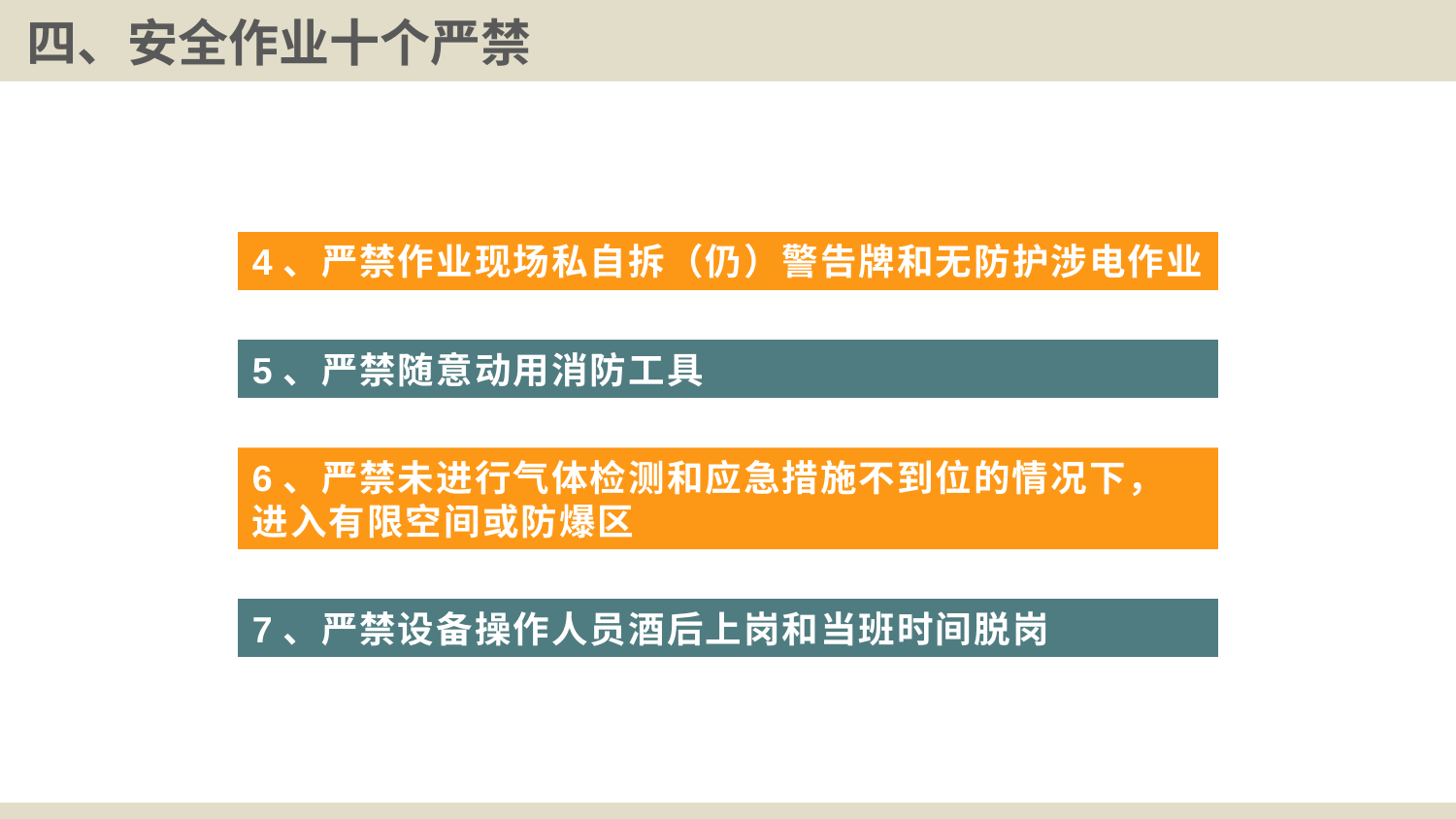

四、安全作业十个严禁
4、严禁作业现场私自拆（仍）警告牌和无防护涉电作业
5、严禁随意动用消防工具
6、严禁未进行气体检测和应急措施不到位的情况下，进入有限空间或防爆区
7、严禁设备操作人员酒后上岗和当班时间脱岗